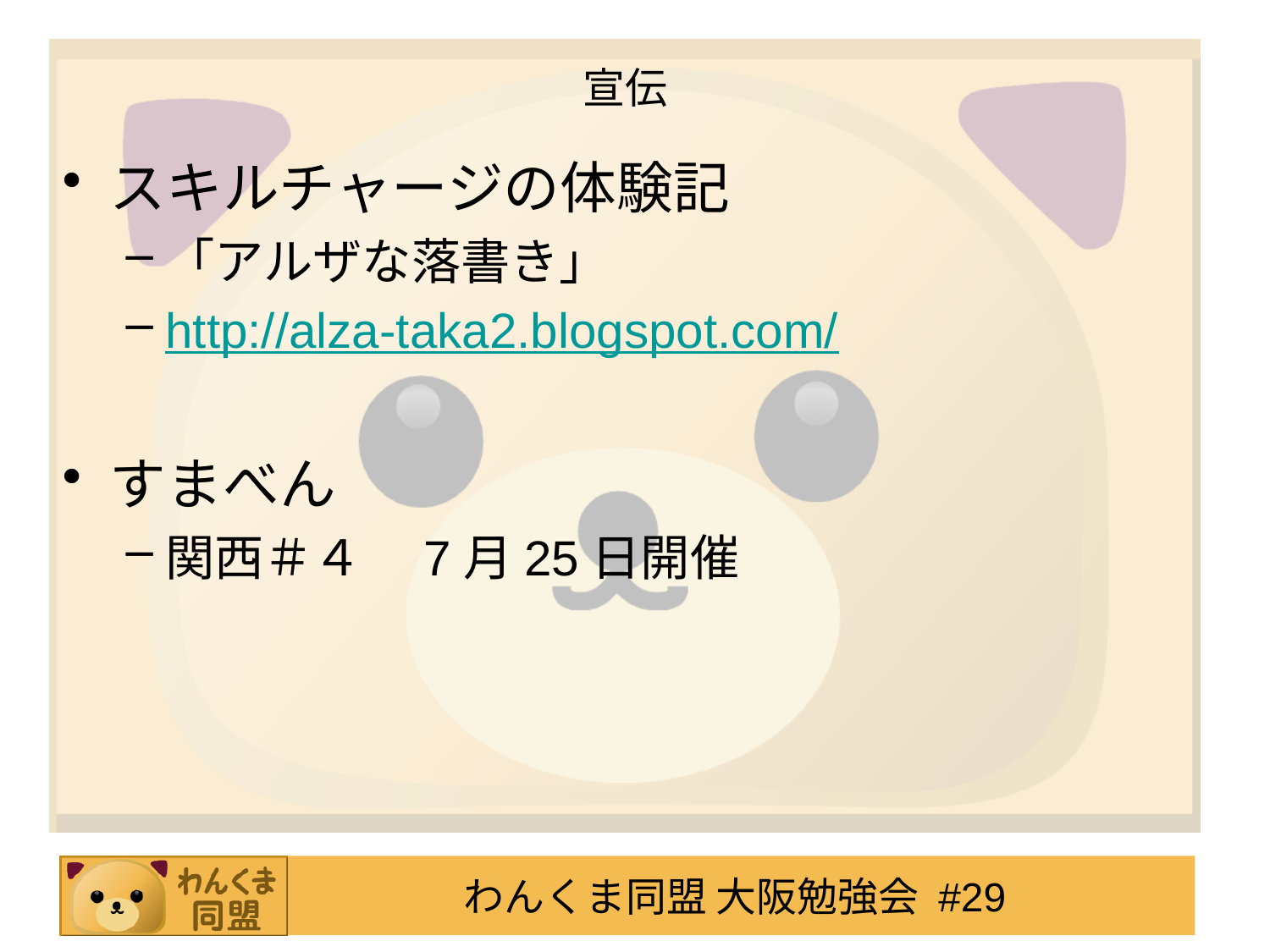

# 宣伝
スキルチャージの体験記
「アルザな落書き」
http://alza-taka2.blogspot.com/

すまべん
関西＃４　7月25日開催